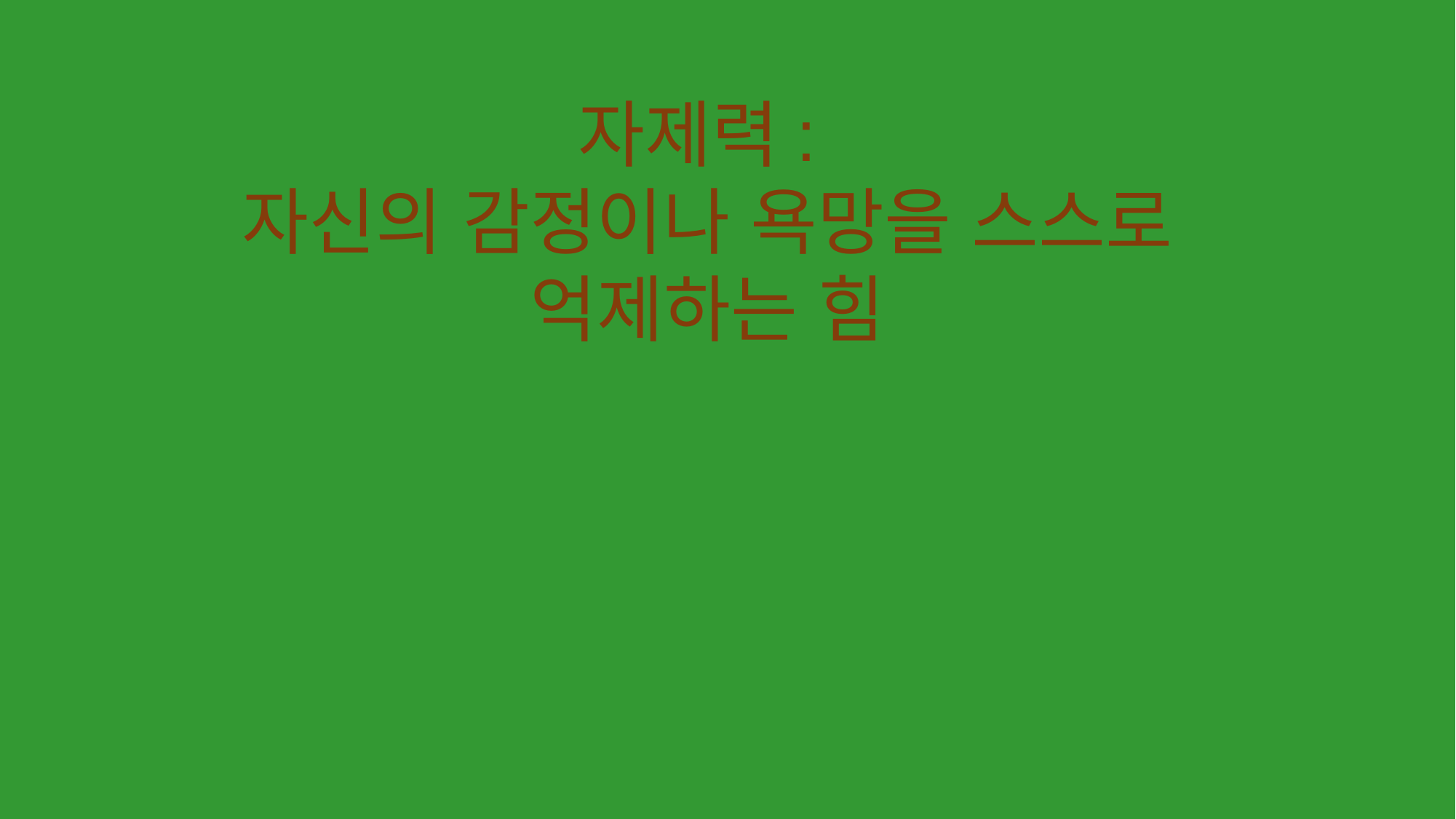

자제력:
자신의 감정이나 욕망을 스스로 억제하는 힘